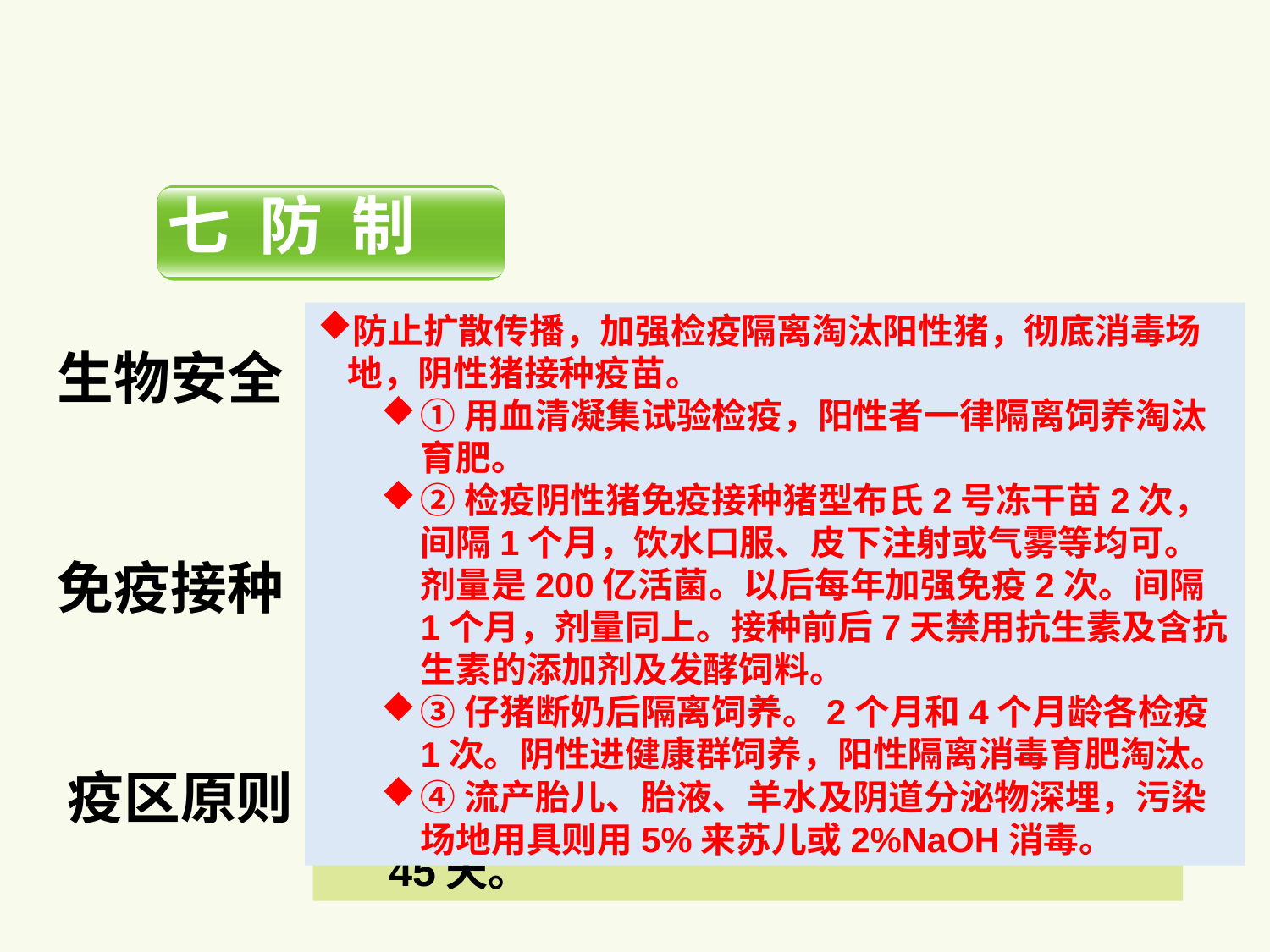

七  防  制

防止扩散传播，加强检疫隔离淘汰阳性猪，彻底消毒场地，阴性猪接种疫苗。
①用血清凝集试验检疫，阳性者一律隔离饲养淘汰育肥。
②检疫阴性猪免疫接种猪型布氏2号冻干苗2次，间隔1个月，饮水口服、皮下注射或气雾等均可。剂量是200亿活菌。以后每年加强免疫2次。间隔1个月，剂量同上。接种前后7天禁用抗生素及含抗生素的添加剂及发酵饲料。
③仔猪断奶后隔离饲养。2个月和4个月龄各检疫1次。阴性进健康群饲养，阳性隔离消毒育肥淘汰。
④流产胎儿、胎液、羊水及阴道分泌物深埋，污染场地用具则用5%来苏儿或2%NaOH消毒。
猪布鲁氏菌2#弱毒活苗,简称S2苗。对牛、羊免疫期为2年，猪均为1年。
1.饮服和喂服：健康动物、怀孕动物较适用于饮服和喂服。需服用2次，间隔30-45天，每次200亿。
2.注射接种：仅用于非怀孕母畜、公畜、瘦弱动物、孕畜禁用。方法：生理盐水将该疫苗溶解稀释成每毫升含活菌100亿个。皮下注射2次，每次2ml，间隔30-45天。
加强饲管、检疫、坚持自繁自养、消毒隔离工作，防止引进带或调运带菌或污染的畜产品和饲料而传入本病。
生物安全
免疫接种
疫区原则